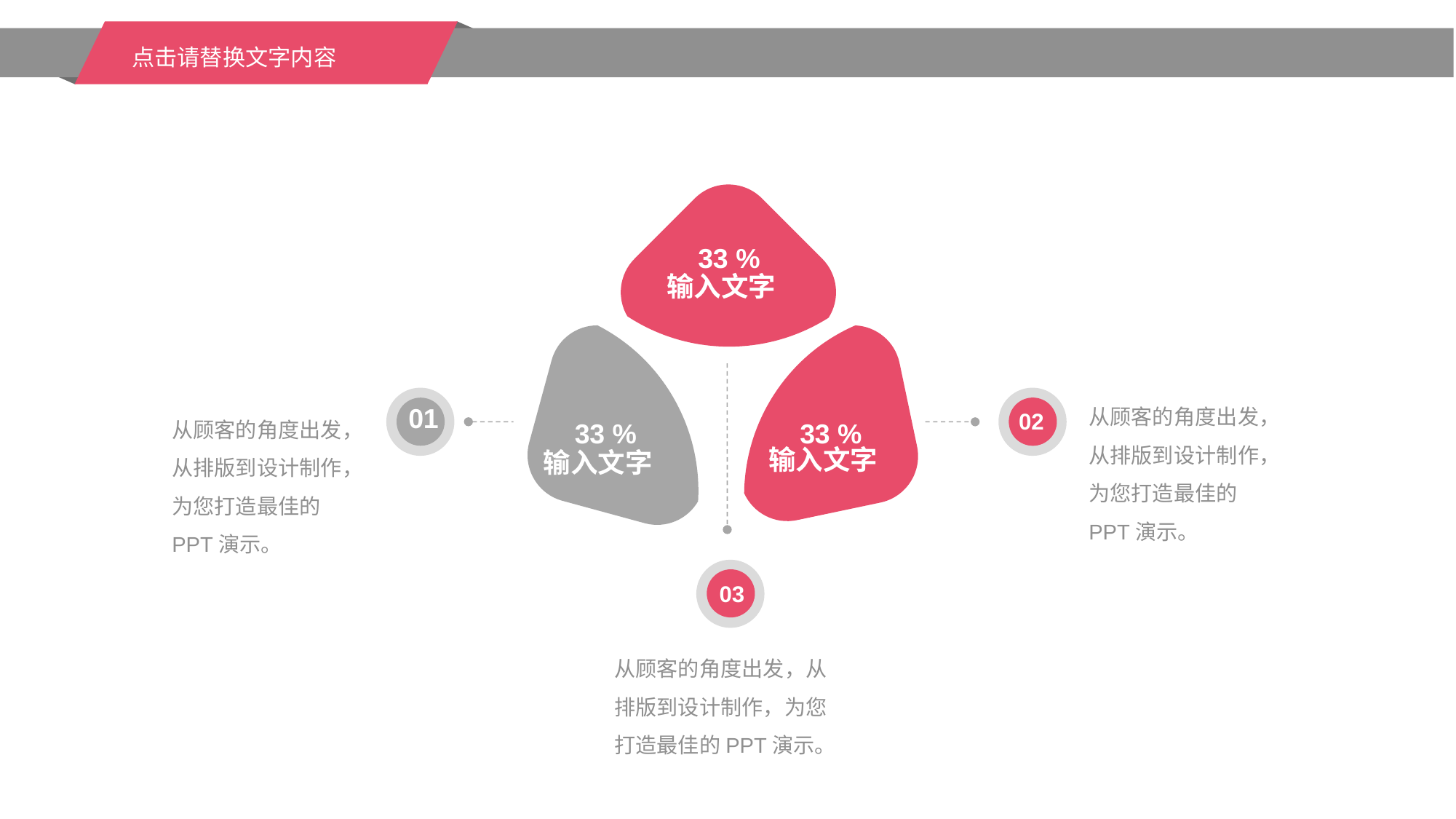

点击请替换文字内容

33 %
输入文字

从顾客的角度出发，从排版到设计制作，为您打造最佳的PPT演示。

01
33 %
33 %

从顾客的角度出发，从排版到设计制作，为您打造最佳的PPT演示。
02

输入文字
输入文字

03

从顾客的角度出发，从排版到设计制作，为您打造最佳的PPT演示。